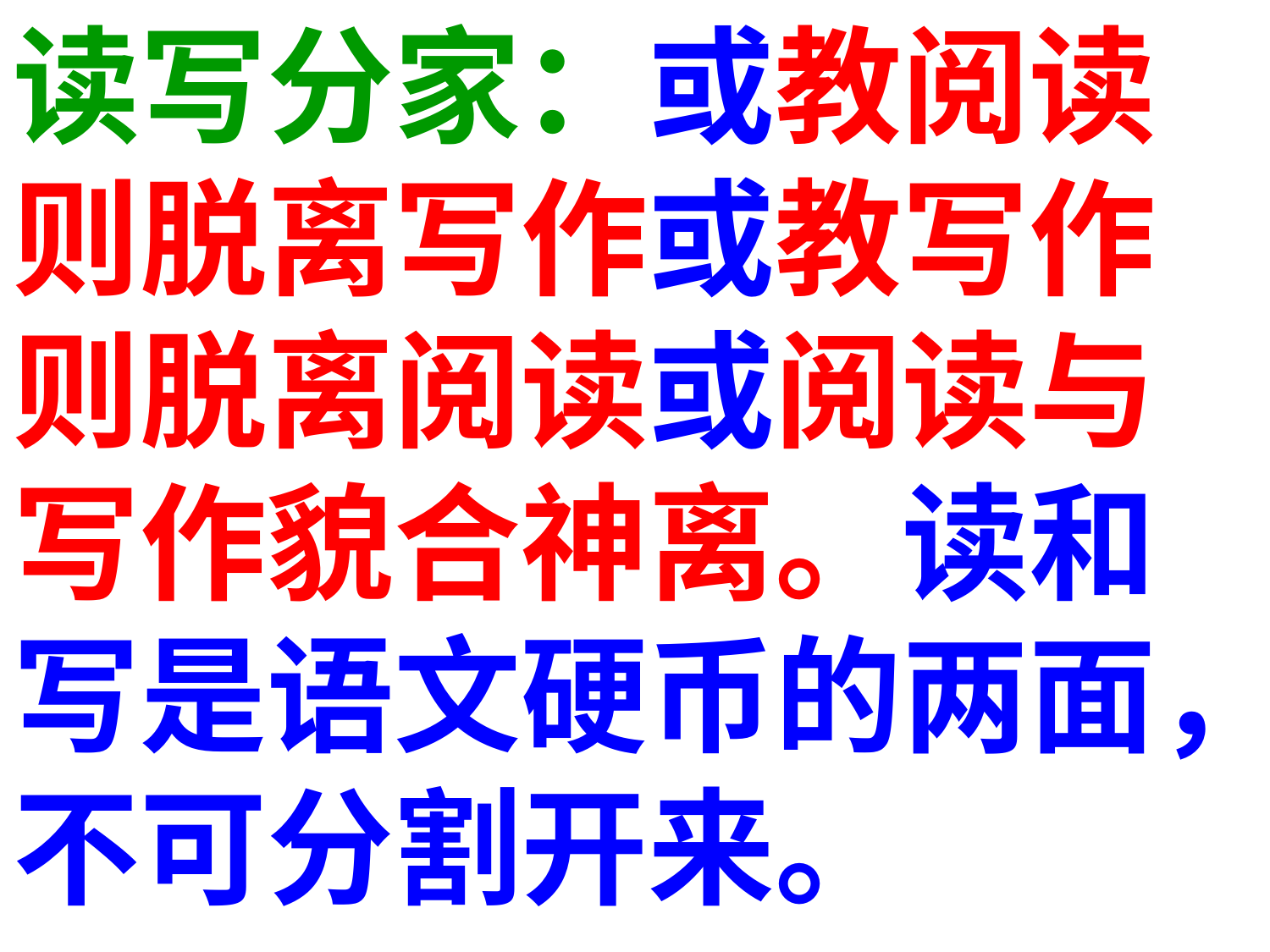

读写分家：或教阅读则脱离写作或教写作则脱离阅读或阅读与写作貌合神离。读和写是语文硬币的两面，不可分割开来。